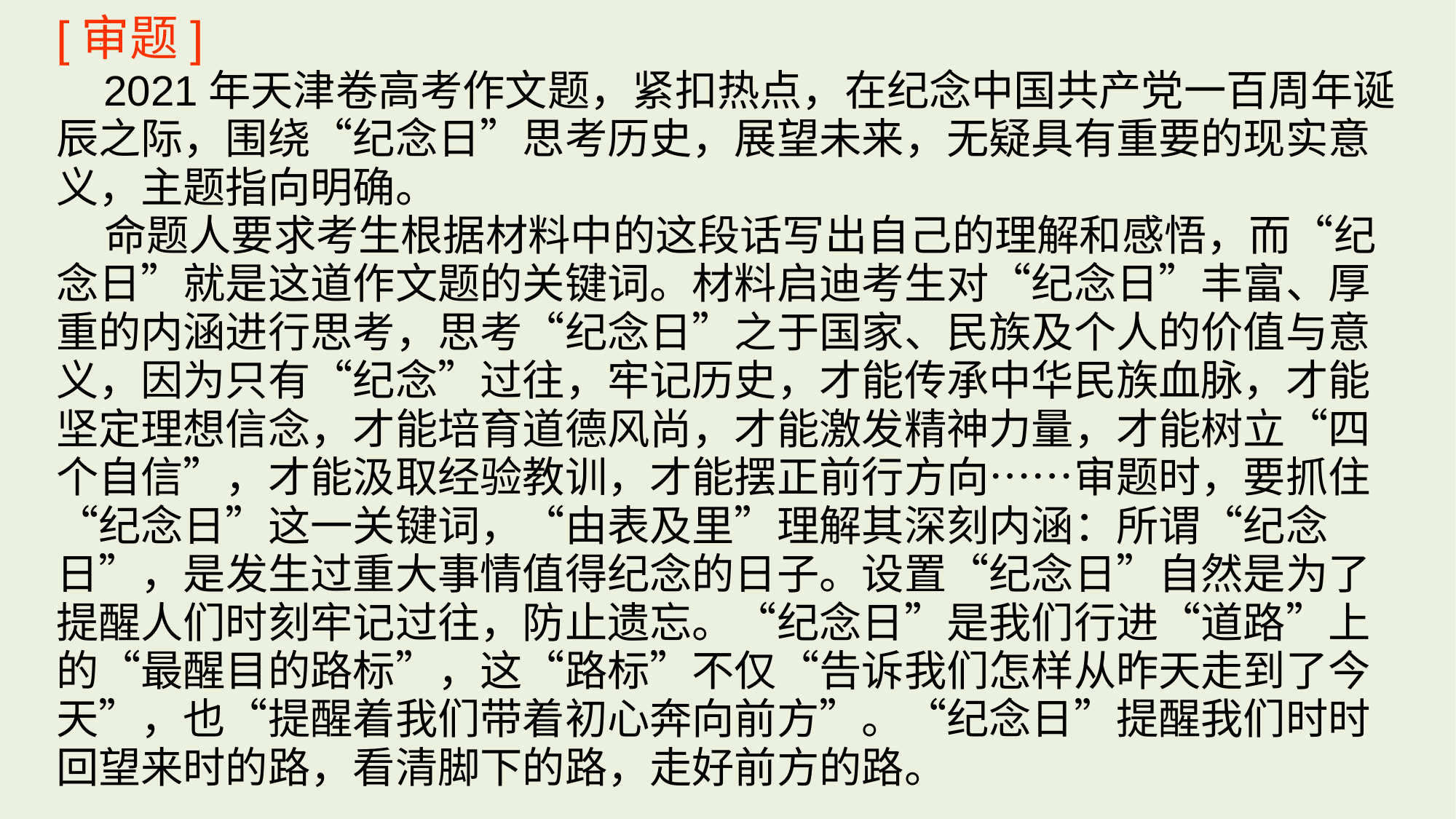

[审题]
    2021年天津卷高考作文题，紧扣热点，在纪念中国共产党一百周年诞辰之际，围绕“纪念日”思考历史，展望未来，无疑具有重要的现实意义，主题指向明确。
    命题人要求考生根据材料中的这段话写出自己的理解和感悟，而“纪念日”就是这道作文题的关键词。材料启迪考生对“纪念日”丰富、厚重的内涵进行思考，思考“纪念日”之于国家、民族及个人的价值与意义，因为只有“纪念”过往，牢记历史，才能传承中华民族血脉，才能坚定理想信念，才能培育道德风尚，才能激发精神力量，才能树立“四个自信”，才能汲取经验教训，才能摆正前行方向……审题时，要抓住“纪念日”这一关键词，“由表及里”理解其深刻内涵：所谓“纪念日”，是发生过重大事情值得纪念的日子。设置“纪念日”自然是为了提醒人们时刻牢记过往，防止遗忘。“纪念日”是我们行进“道路”上的“最醒目的路标”，这“路标”不仅“告诉我们怎样从昨天走到了今天”，也“提醒着我们带着初心奔向前方”。“纪念日”提醒我们时时回望来时的路，看清脚下的路，走好前方的路。